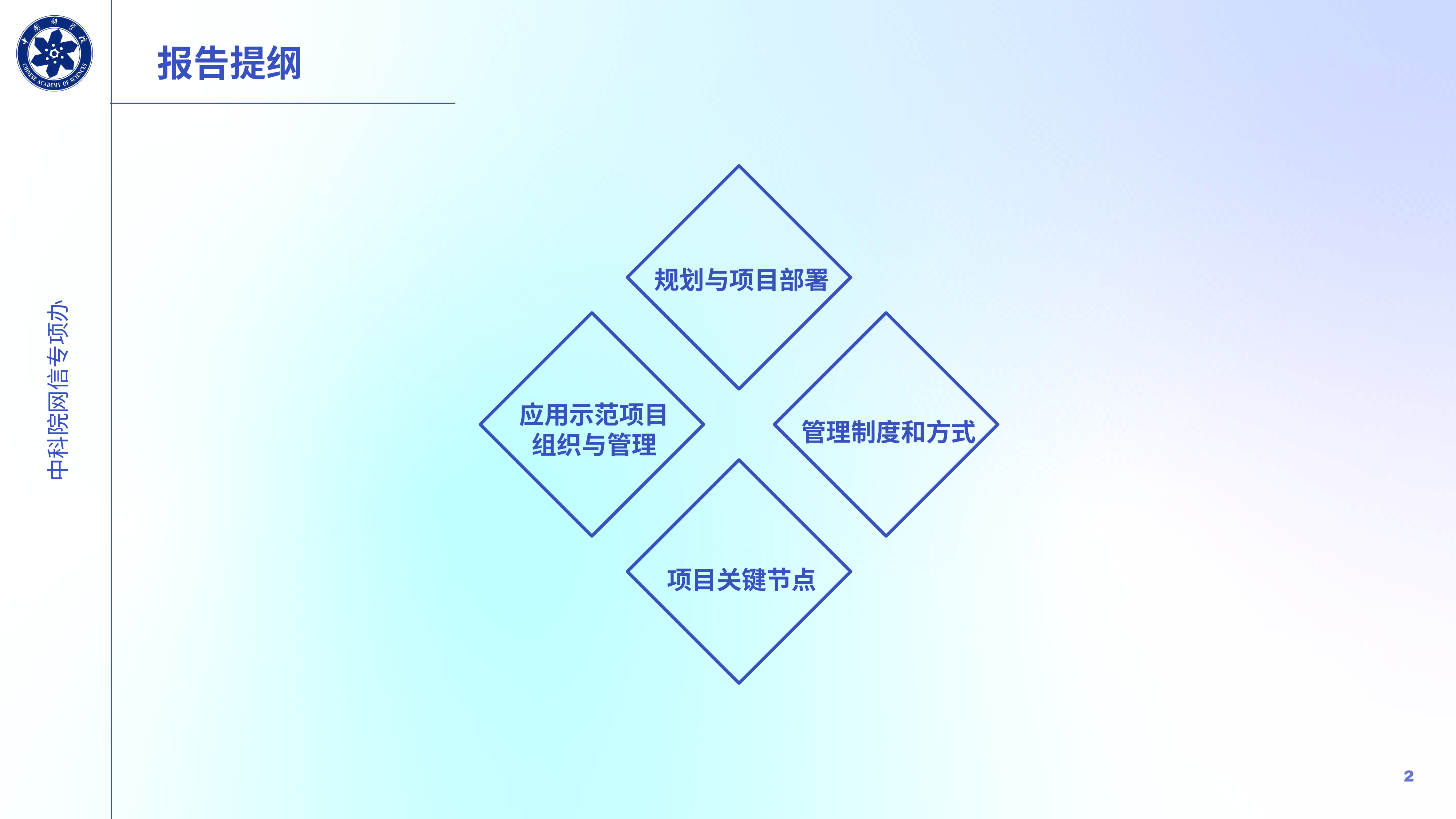

# 报告提纲

规划与项目部署

应用示范项目
组织与管理
管理制度和方式

项目关键节点